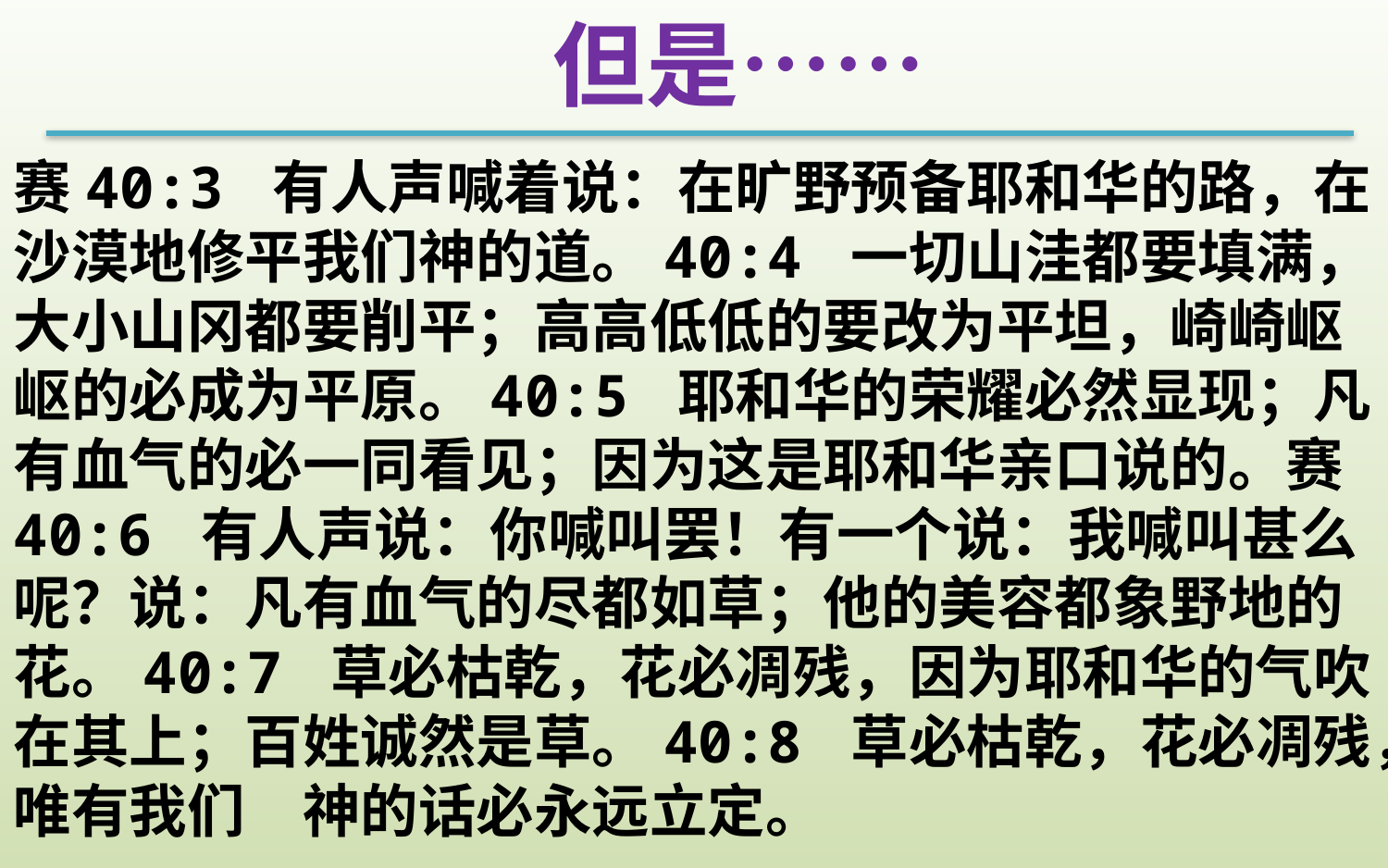

但是……
赛40:3 有人声喊着说：在旷野预备耶和华的路，在沙漠地修平我们神的道。40:4 一切山洼都要填满，大小山冈都要削平；高高低低的要改为平坦，崎崎岖岖的必成为平原。40:5 耶和华的荣耀必然显现；凡有血气的必一同看见；因为这是耶和华亲口说的。赛40:6 有人声说：你喊叫罢！有一个说：我喊叫甚么呢？说：凡有血气的尽都如草；他的美容都象野地的花。40:7 草必枯乾，花必凋残，因为耶和华的气吹在其上；百姓诚然是草。40:8 草必枯乾，花必凋残，唯有我们　神的话必永远立定。